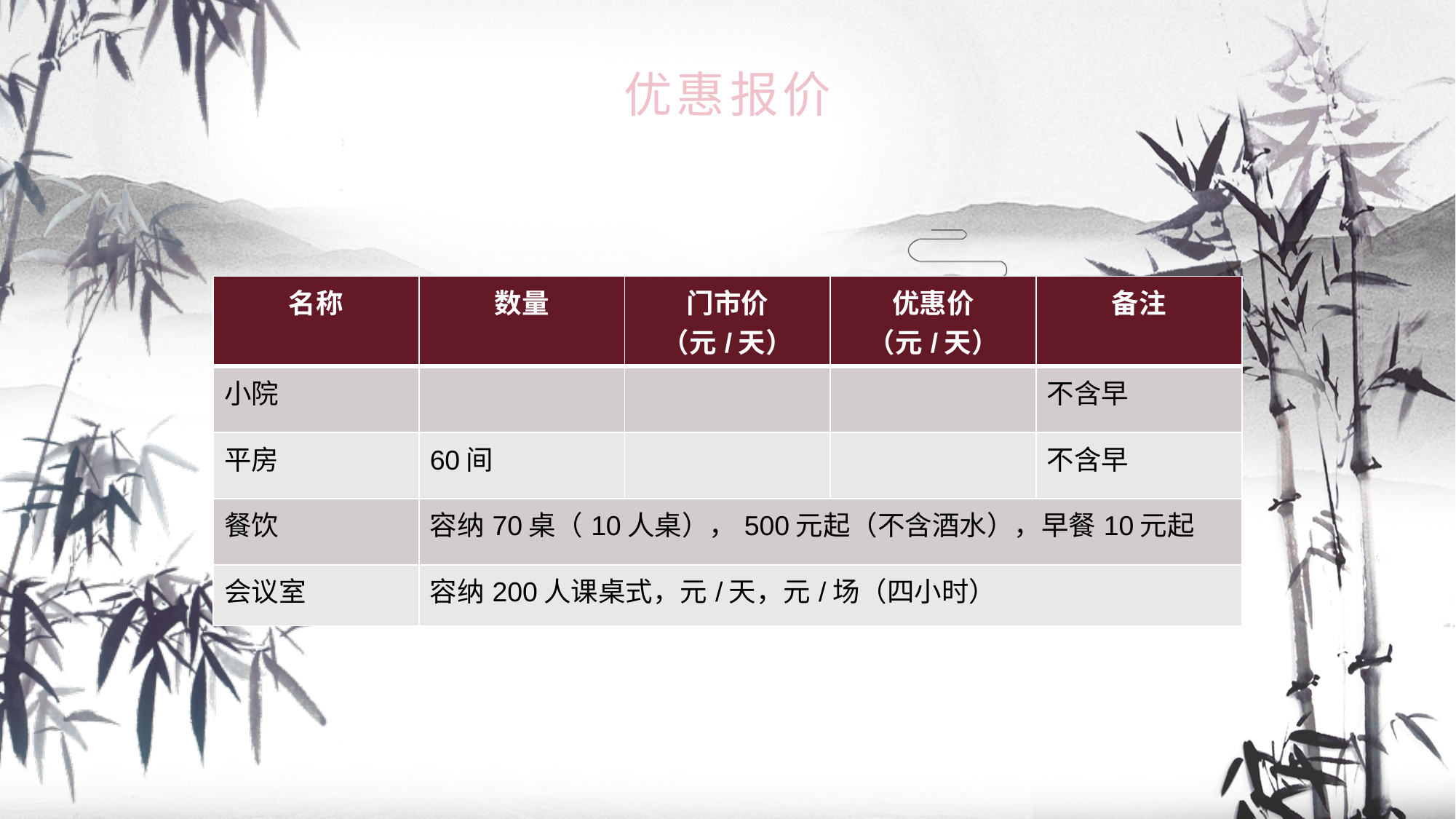

# 优惠报价
| 名称 | 数量 | 门市价（元/天） | 优惠价（元/天） | 备注 |
| --- | --- | --- | --- | --- |
| 小院 |  |  |  | 不含早 |
| 平房 | 60间 |  |  | 不含早 |
| 餐饮 | 容纳70桌（10人桌），500元起（不含酒水），早餐10元起 |  |  |  |
| 会议室 | 容纳200人课桌式，元/天，元/场（四小时） |  |  |  |